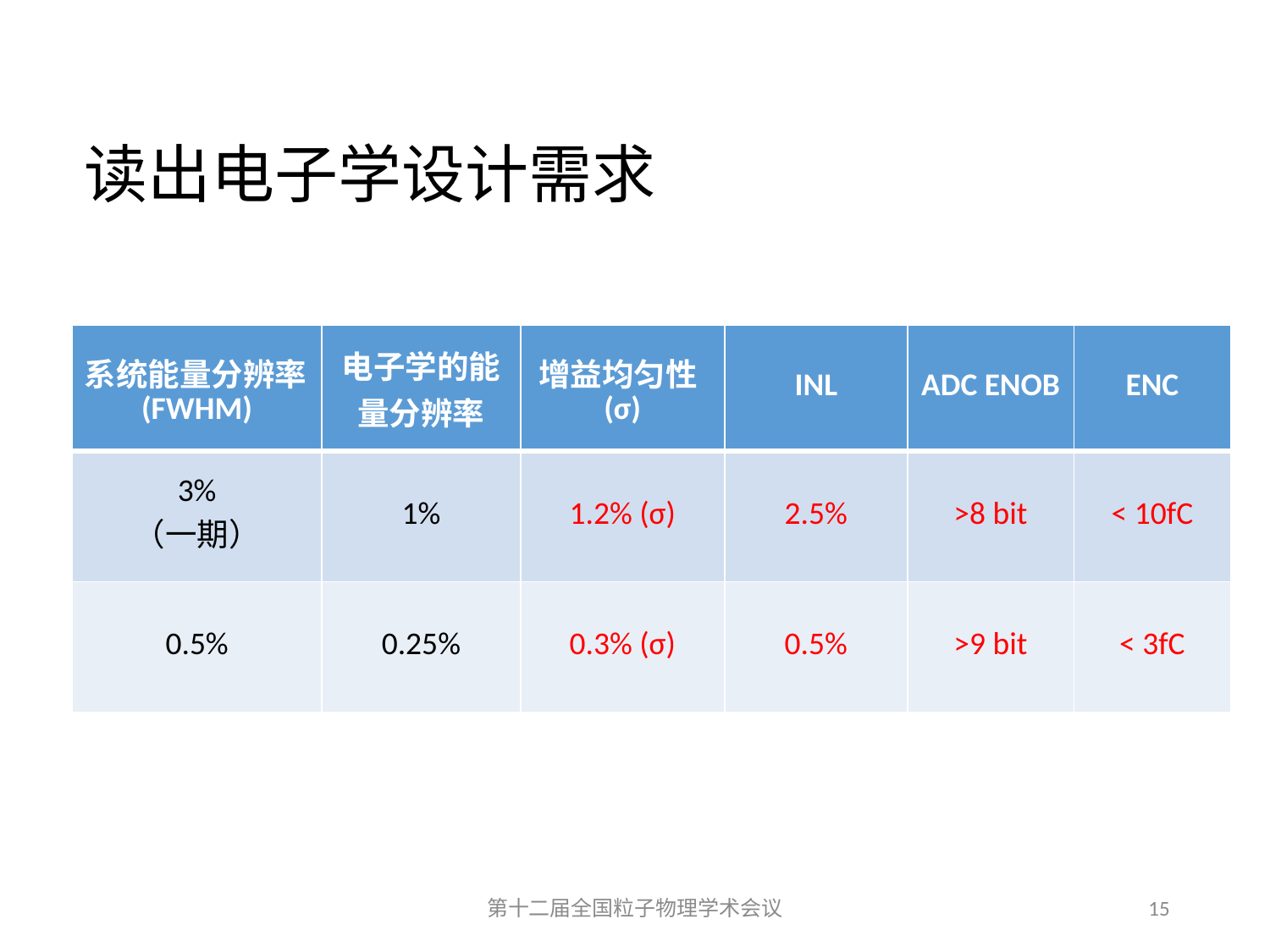

# 读出电子学设计需求
| 系统能量分辨率(FWHM) | 电子学的能量分辨率 | 增益均匀性(σ) | INL | ADC ENOB | ENC |
| --- | --- | --- | --- | --- | --- |
| 3% （一期） | 1% | 1.2% (σ) | 2.5% | >8 bit | < 10fC |
| 0.5% | 0.25% | 0.3% (σ) | 0.5% | >9 bit | < 3fC |
第十二届全国粒子物理学术会议
15